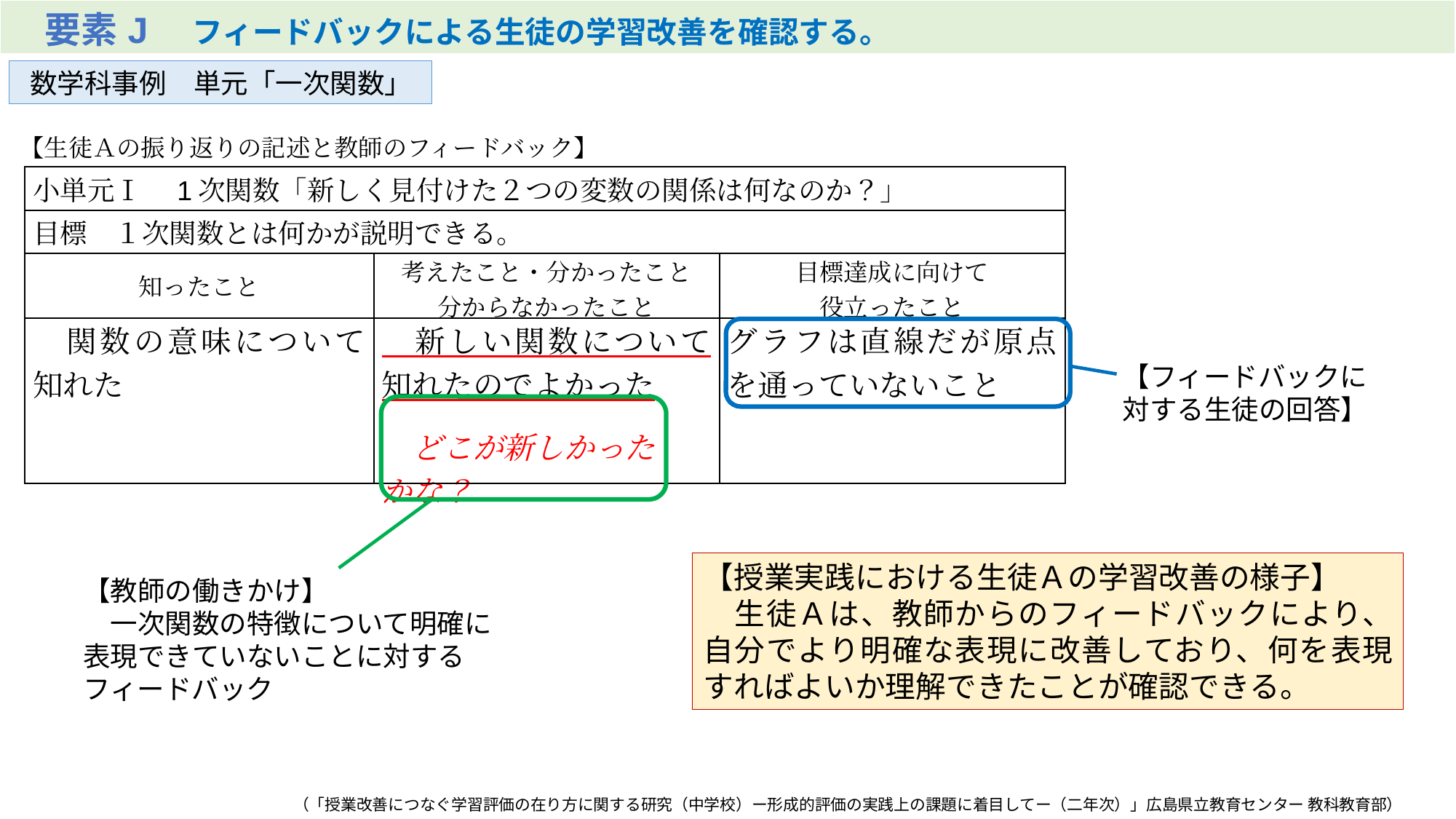

| 要素J　フィードバックによる生徒の学習改善を確認する。 |
| --- |
数学科事例　単元「一次関数」
【生徒Ａの振り返りの記述と教師のフィードバック】
| 小単元Ⅰ　1次関数「新しく見付けた２つの変数の関係は何なのか？」 |  |  |
| --- | --- | --- |
| 目標　１次関数とは何かが説明できる。 |  |  |
| 知ったこと | 考えたこと・分かったこと 分からなかったこと | 目標達成に向けて 役立ったこと |
| 関数の意味について知れた | 新しい関数について知れたのでよかった 　どこが新しかった かな？ | グラフは直線だが原点を通っていないこと |

【フィードバックに対する生徒の回答】

【授業実践における生徒Ａの学習改善の様子】
　生徒Ａは、教師からのフィードバックにより、自分でより明確な表現に改善しており、何を表現すればよいか理解できたことが確認できる。
【教師の働きかけ】
　一次関数の特徴について明確に表現できていないことに対するフィードバック
（「授業改善につなぐ学習評価の在り方に関する研究（中学校）ー形成的評価の実践上の課題に着目してー（二年次）」広島県立教育センター 教科教育部）